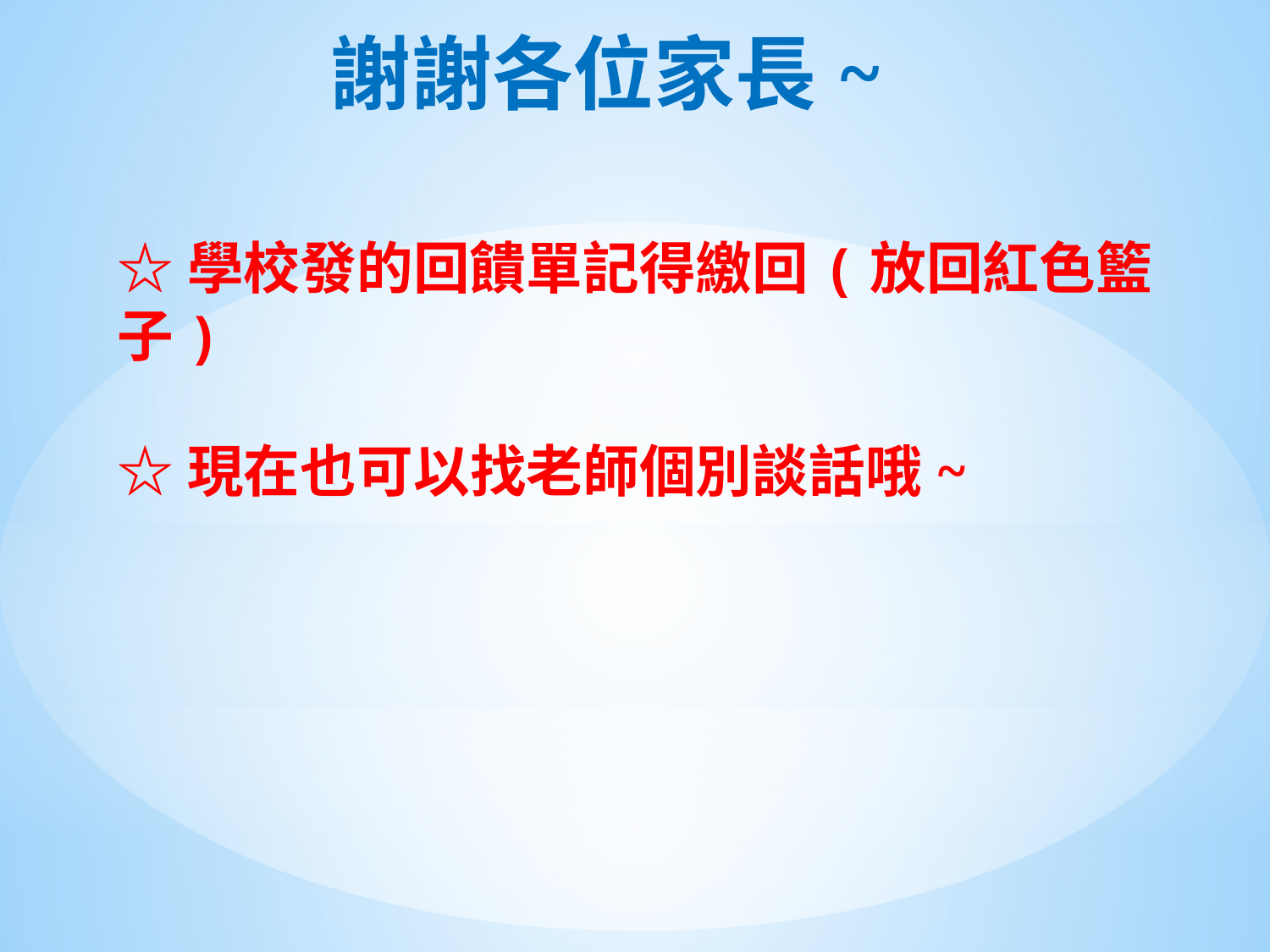

# 謝謝各位家長~
☆學校發的回饋單記得繳回(放回紅色籃子)

☆現在也可以找老師個別談話哦~